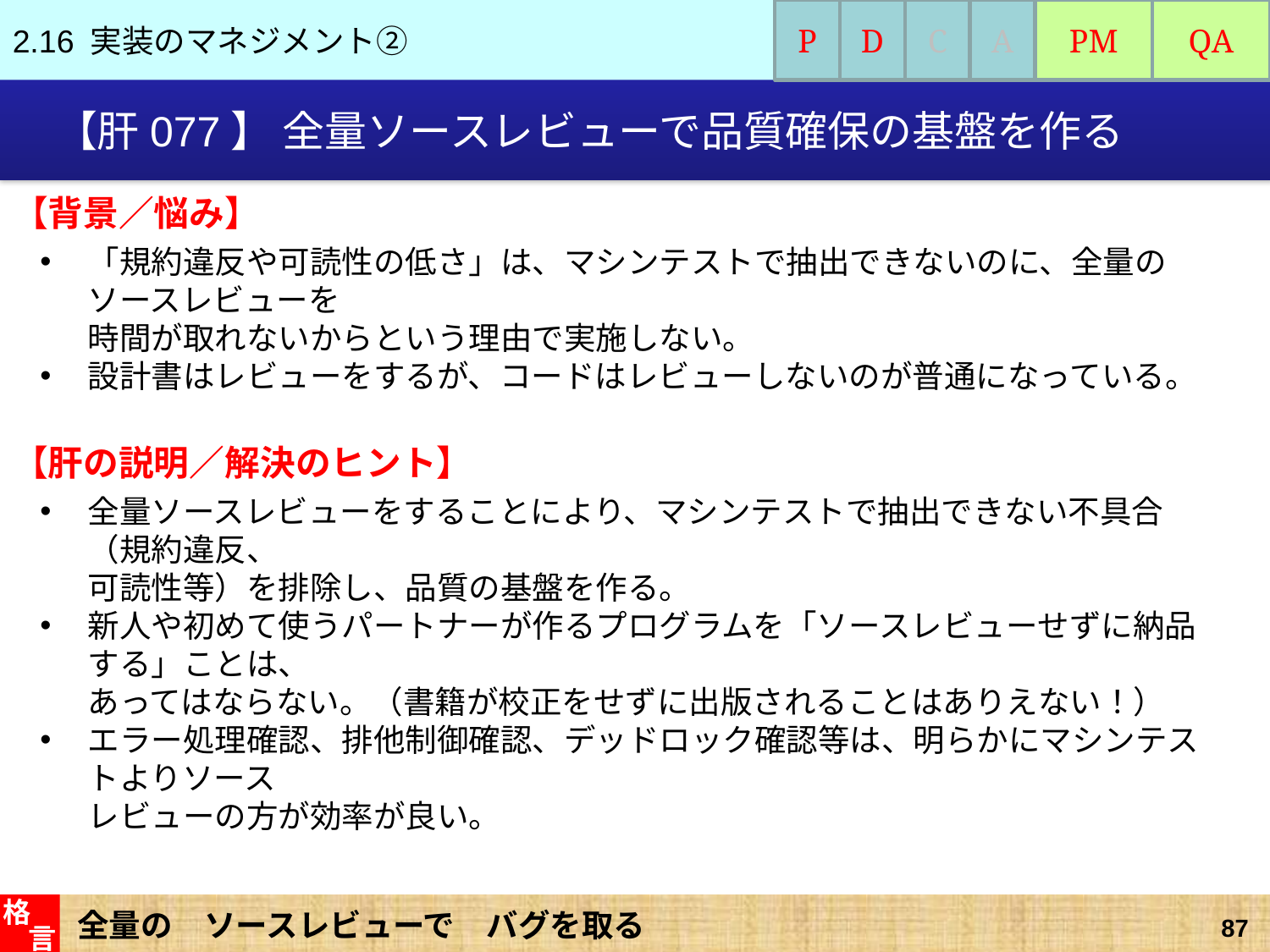

2.16 実装のマネジメント②
P
D
C
A
PM
QA
# 【肝077】 全量ソースレビューで品質確保の基盤を作る
【背景／悩み】
「規約違反や可読性の低さ」は、マシンテストで抽出できないのに、全量のソースレビューを
時間が取れないからという理由で実施しない。
設計書はレビューをするが、コードはレビューしないのが普通になっている。
【肝の説明／解決のヒント】
全量ソースレビューをすることにより、マシンテストで抽出できない不具合（規約違反、
可読性等）を排除し、品質の基盤を作る。
新人や初めて使うパートナーが作るプログラムを「ソースレビューせずに納品する」ことは、
あってはならない。（書籍が校正をせずに出版されることはありえない！）
エラー処理確認、排他制御確認、デッドロック確認等は、明らかにマシンテストよりソース
レビューの方が効率が良い。
全量の　ソースレビューで　バグを取る
格
言
87